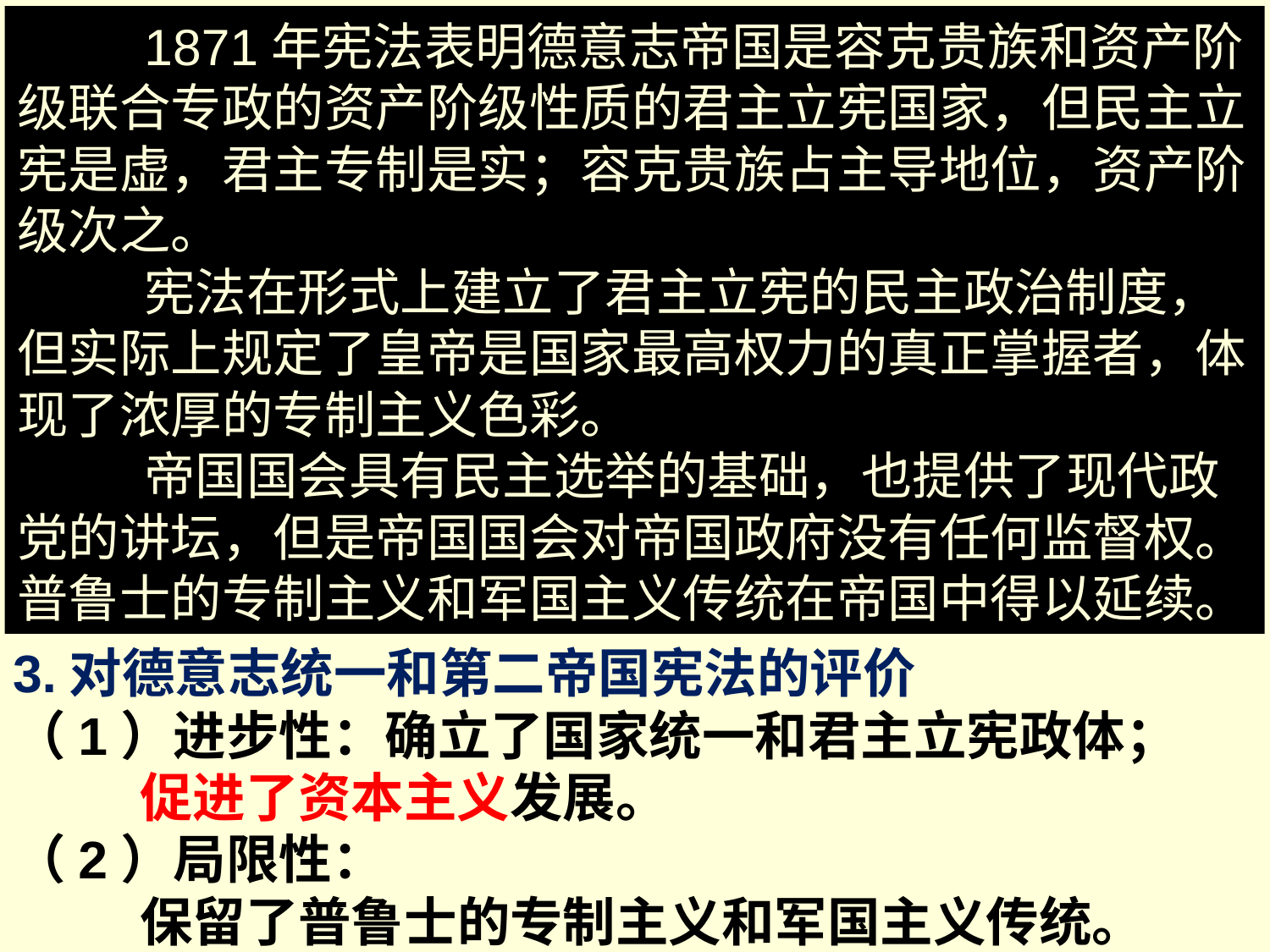

1871年宪法表明德意志帝国是容克贵族和资产阶级联合专政的资产阶级性质的君主立宪国家，但民主立宪是虚，君主专制是实；容克贵族占主导地位，资产阶级次之。
	宪法在形式上建立了君主立宪的民主政治制度，但实际上规定了皇帝是国家最高权力的真正掌握者，体现了浓厚的专制主义色彩。
	帝国国会具有民主选举的基础，也提供了现代政党的讲坛，但是帝国国会对帝国政府没有任何监督权。普鲁士的专制主义和军国主义传统在帝国中得以延续。
3.对德意志统一和第二帝国宪法的评价
（1）进步性：确立了国家统一和君主立宪政体；
	促进了资本主义发展。
（2）局限性：
	保留了普鲁士的专制主义和军国主义传统。